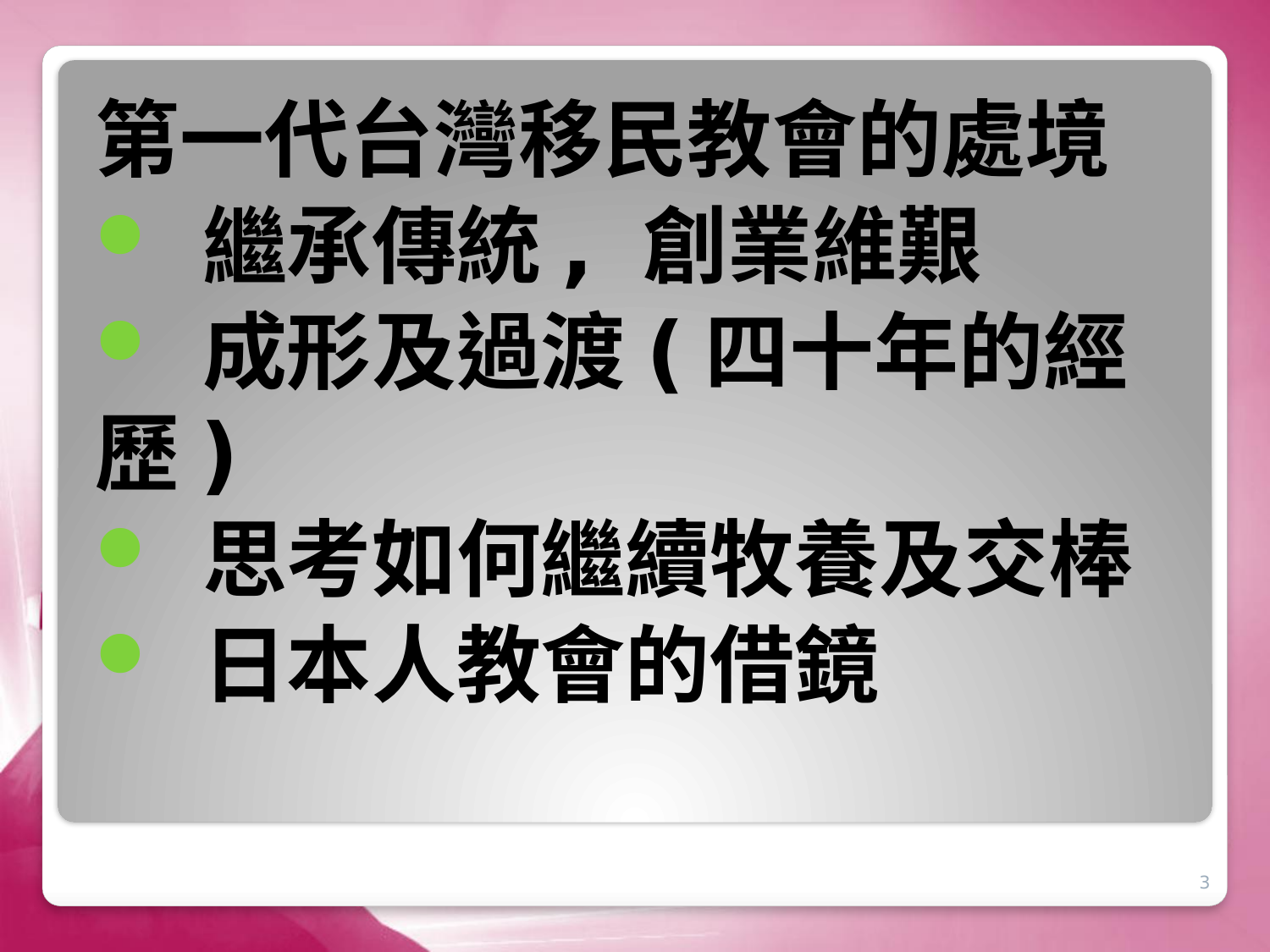

第一代台灣移民教會的處境
 繼承傳統, 創業維艱
 成形及過渡(四十年的經歷)
 思考如何繼續牧養及交棒
 日本人教會的借鏡
#
3